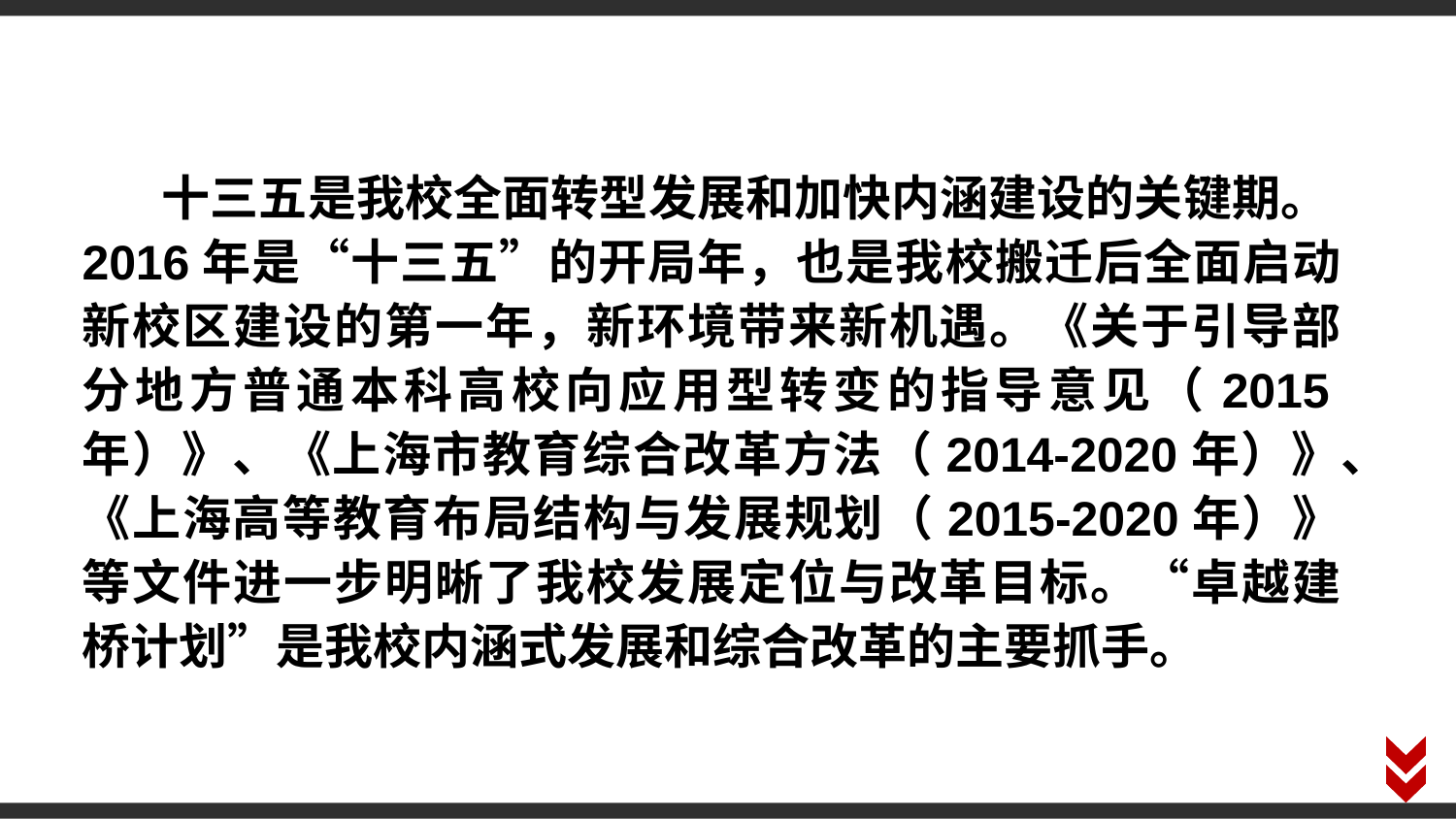

十三五是我校全面转型发展和加快内涵建设的关键期。2016年是“十三五”的开局年，也是我校搬迁后全面启动新校区建设的第一年，新环境带来新机遇。《关于引导部分地方普通本科高校向应用型转变的指导意见（2015年）》、《上海市教育综合改革方法（2014-2020年）》、《上海高等教育布局结构与发展规划（2015-2020年）》等文件进一步明晰了我校发展定位与改革目标。“卓越建桥计划”是我校内涵式发展和综合改革的主要抓手。